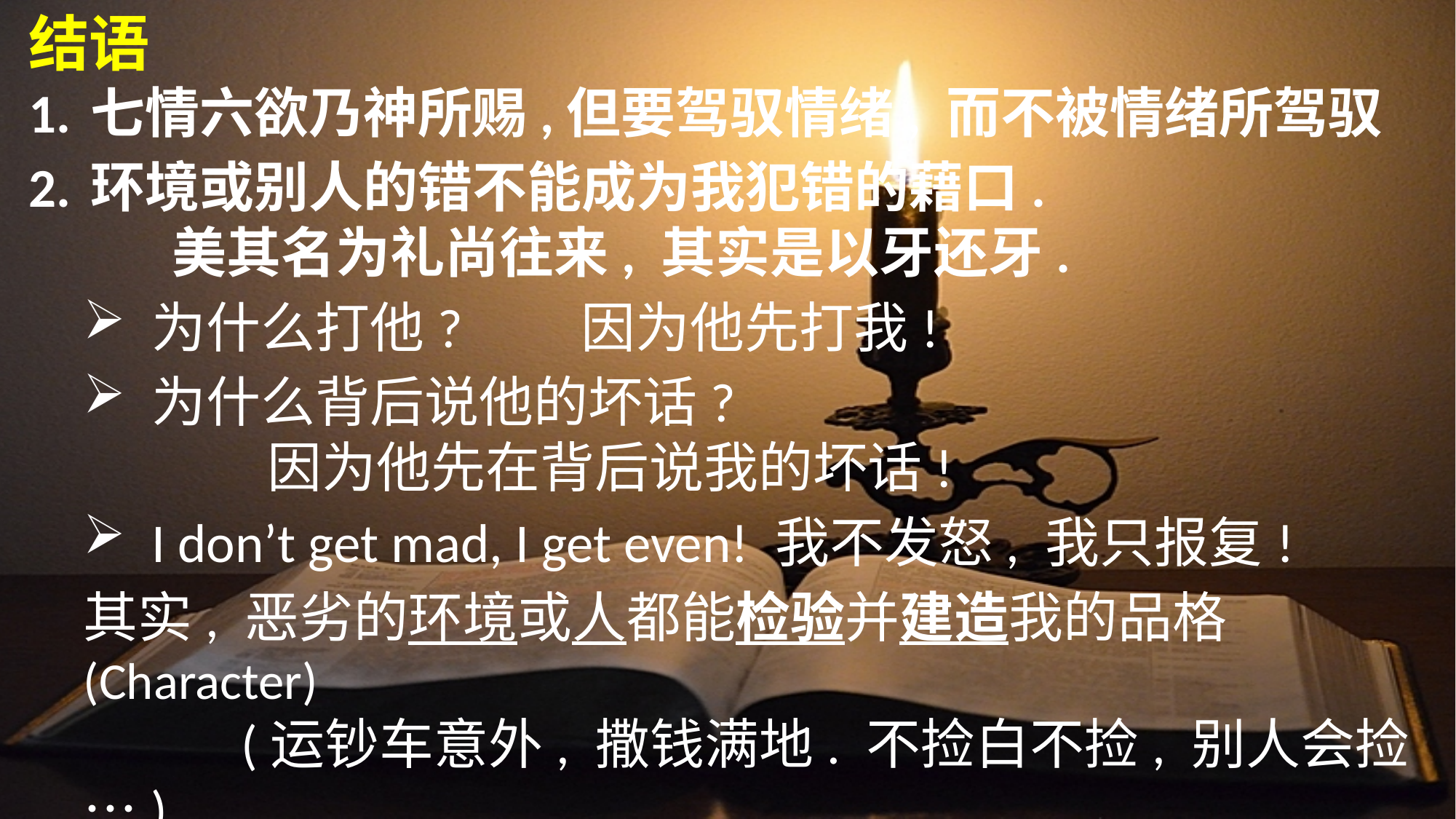

结语
1.	七情六欲乃神所赐, 	但要驾驭情绪, 而不被情绪所驾驭
2.	环境或别人的错不能成为我犯错的藉口.
			美其名为礼尚往来, 其实是以牙还牙.
为什么打他? 	因为他先打我!
为什么背后说他的坏话?
				因为他先在背后说我的坏话!
I don’t get mad, I get even! 我不发怒, 我只报复!
其实, 恶劣的环境或人都能检验并建造我的品格 (Character)
			(运钞车意外, 撒钱满地. 不捡白不捡, 别人会捡…)